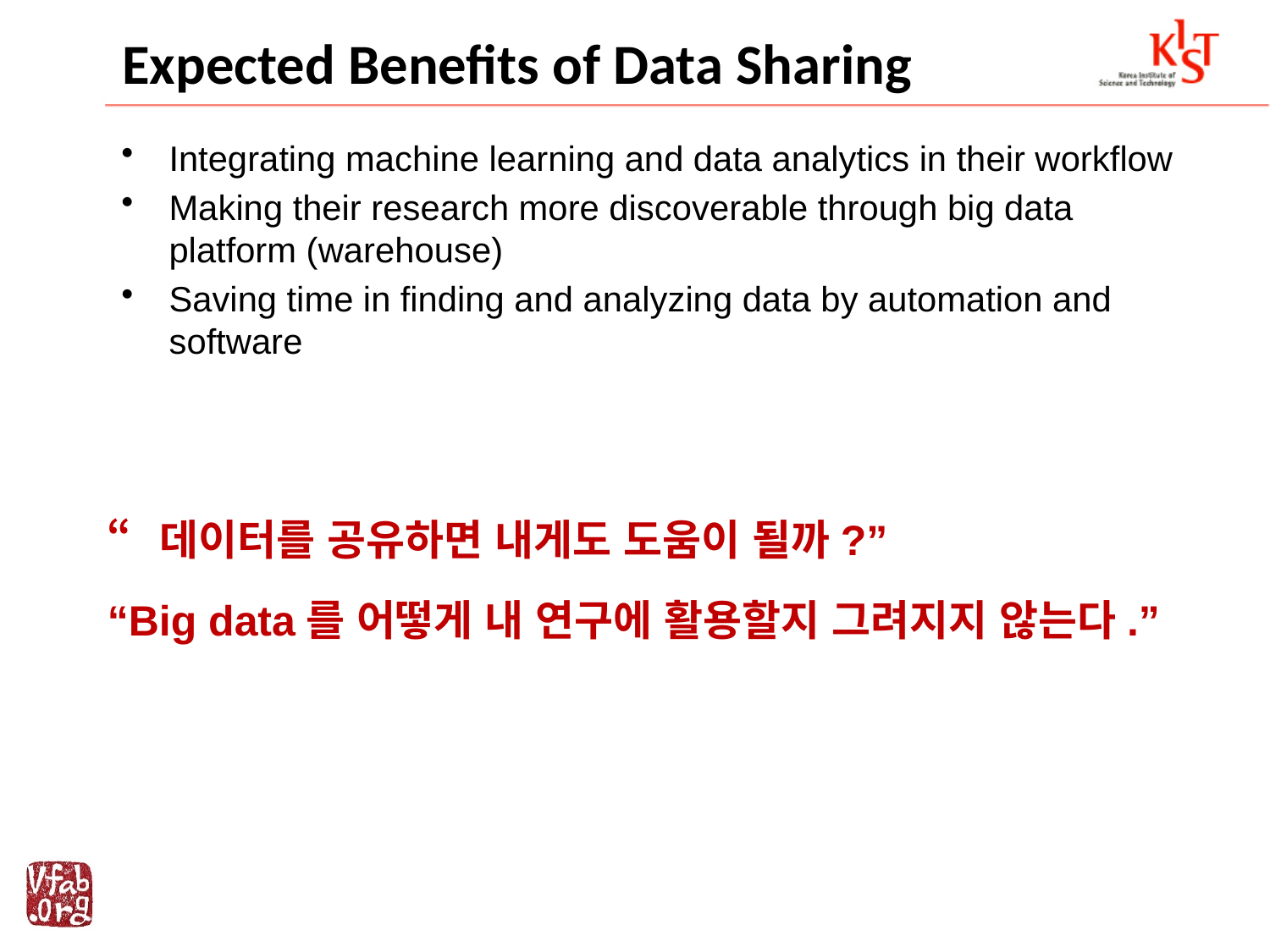

# Expected Benefits of Data Sharing
Integrating machine learning and data analytics in their workflow
Making their research more discoverable through big data platform (warehouse)
Saving time in finding and analyzing data by automation and software

“데이터를 공유하면 내게도 도움이 될까?”

“Big data를 어떻게 내 연구에 활용할지 그려지지 않는다.”